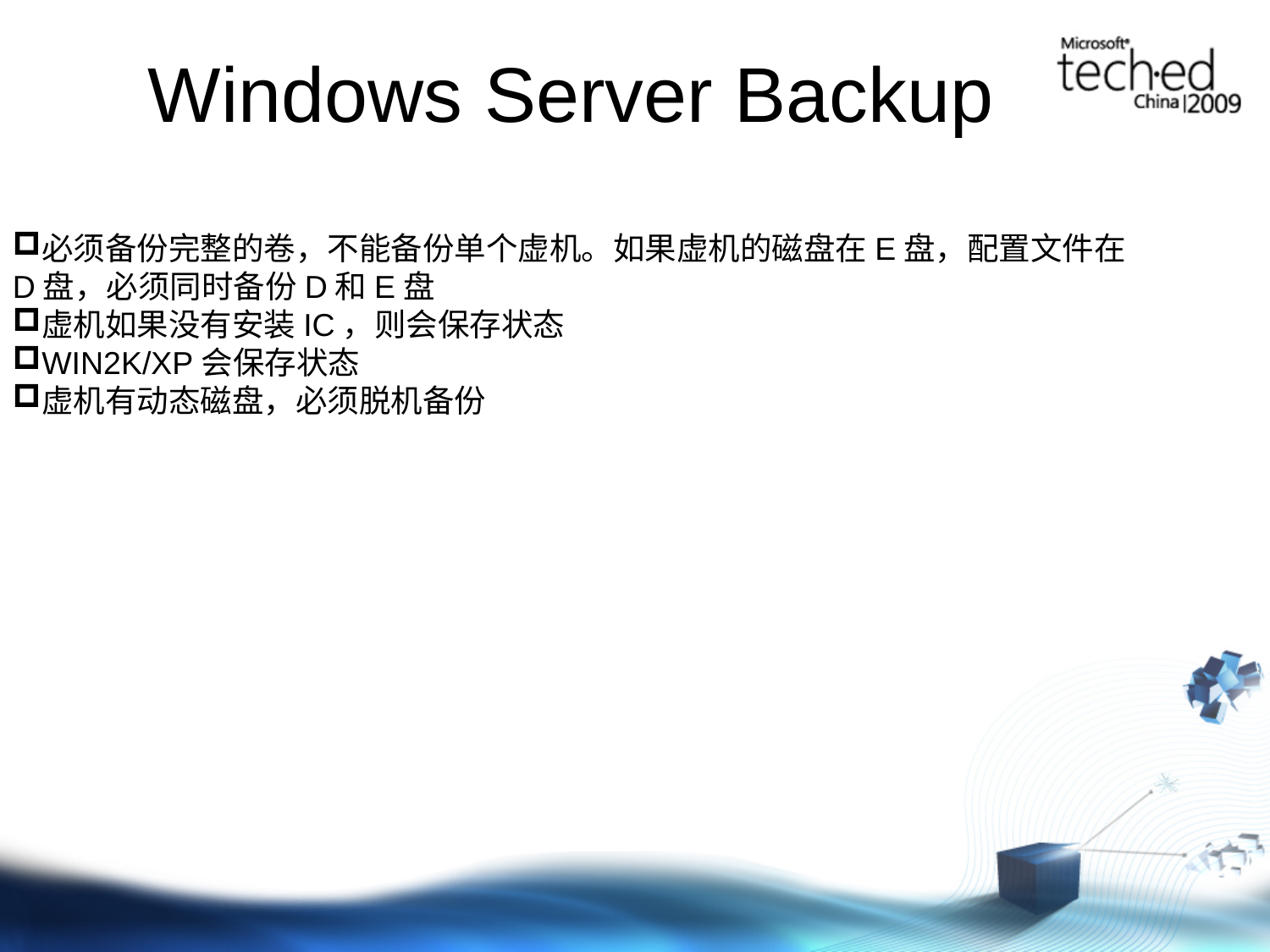

Windows Server Backup
必须备份完整的卷，不能备份单个虚机。如果虚机的磁盘在E盘，配置文件在D盘，必须同时备份D和E盘
虚机如果没有安装IC，则会保存状态
WIN2K/XP会保存状态
虚机有动态磁盘，必须脱机备份